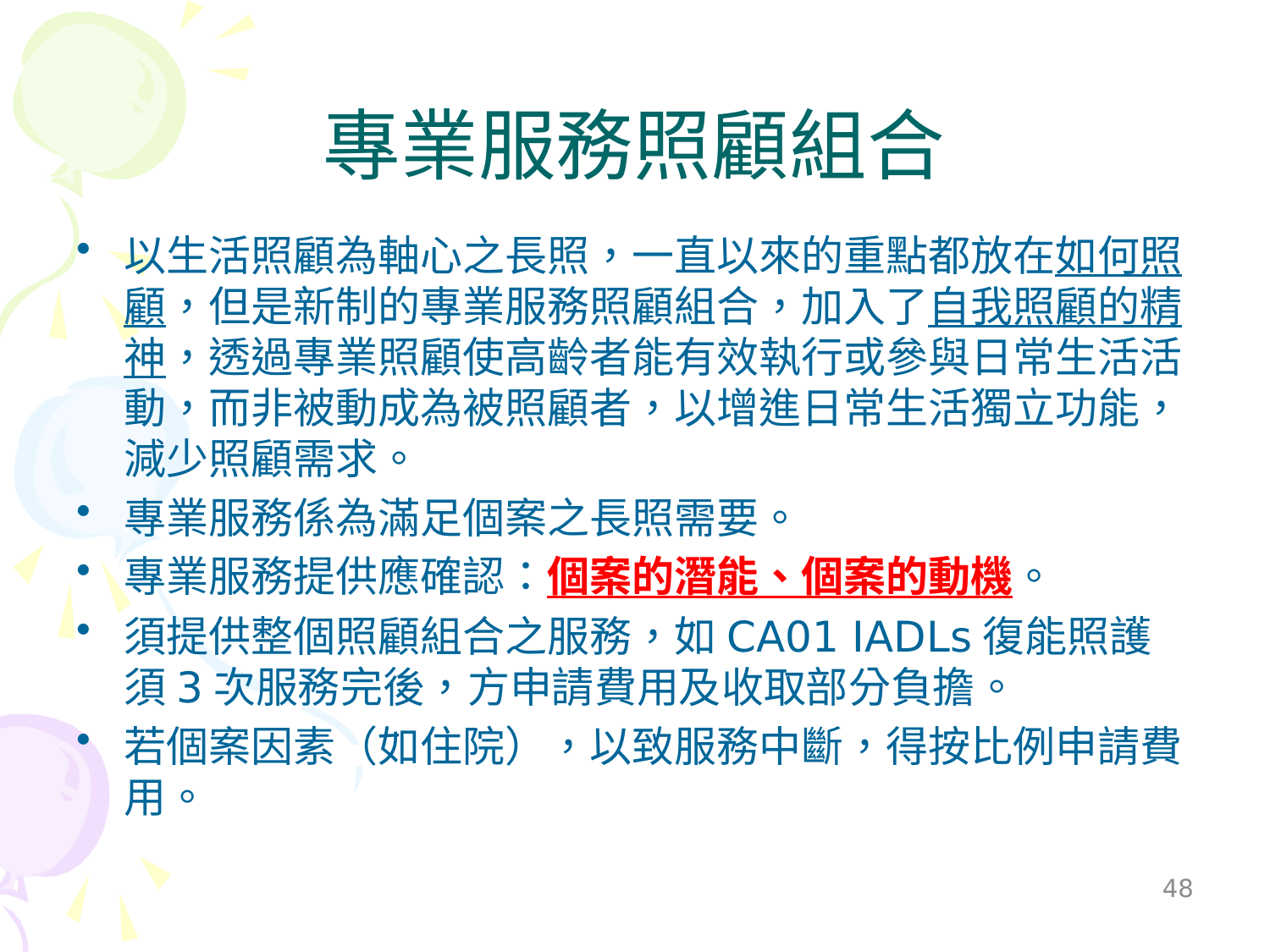

# 專業服務照顧組合
以生活照顧為軸心之長照，一直以來的重點都放在如何照顧，但是新制的專業服務照顧組合，加入了自我照顧的精神，透過專業照顧使高齡者能有效執行或參與日常生活活動，而非被動成為被照顧者，以增進日常生活獨立功能，減少照顧需求。
專業服務係為滿足個案之長照需要。
專業服務提供應確認：個案的潛能、個案的動機。
須提供整個照顧組合之服務，如CA01 IADLs復能照護須3次服務完後，方申請費用及收取部分負擔。
若個案因素（如住院），以致服務中斷，得按比例申請費用。

48